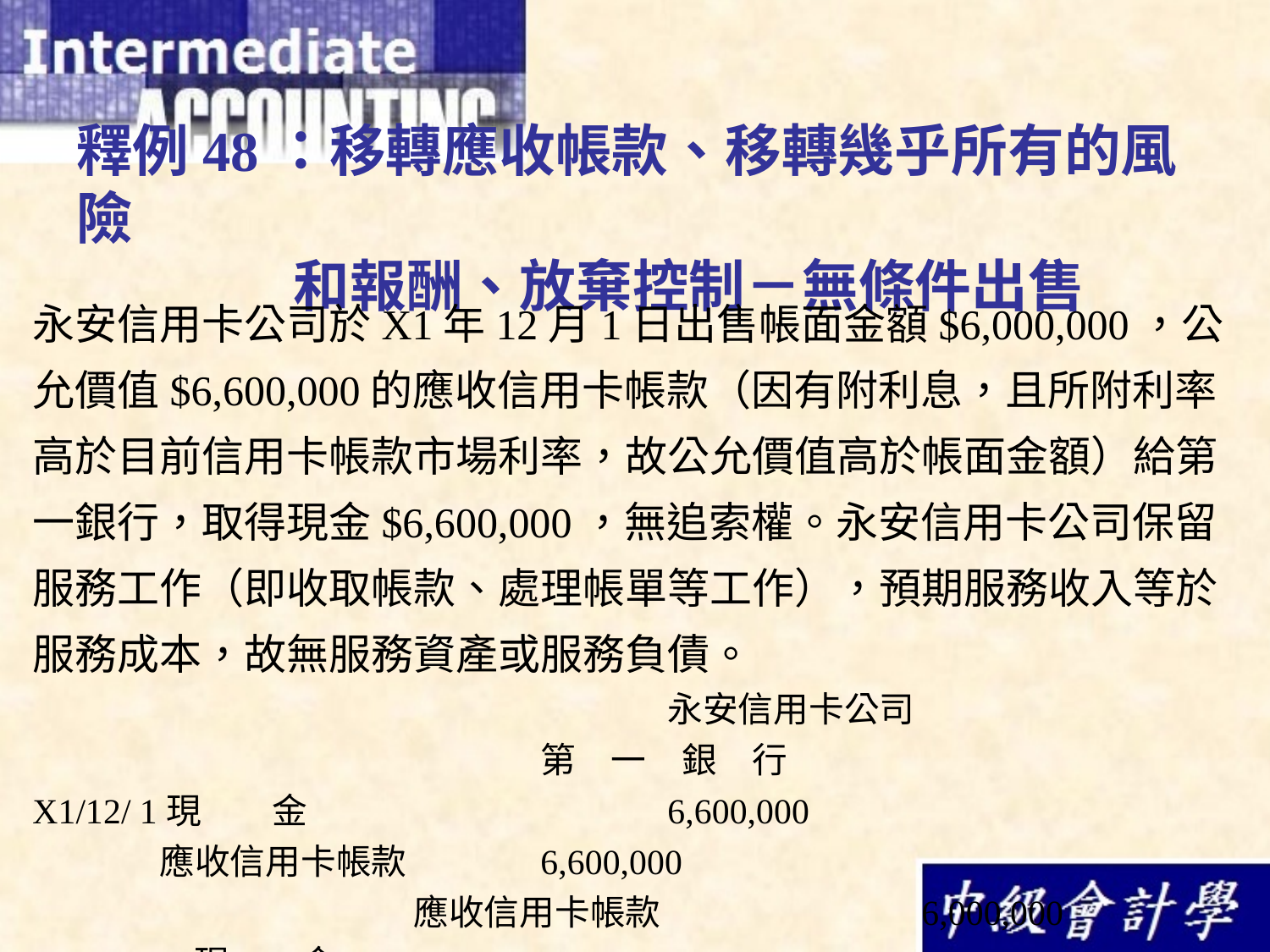

# 釋例48：移轉應收帳款、移轉幾乎所有的風險 和報酬、放棄控制－無條件出售
永安信用卡公司於X1年12月1日出售帳面金額$6,000,000，公允價值$6,600,000的應收信用卡帳款（因有附利息，且所附利率高於目前信用卡帳款市場利率，故公允價值高於帳面金額）給第一銀行，取得現金$6,600,000，無追索權。永安信用卡公司保留服務工作（即收取帳款、處理帳單等工作），預期服務收入等於服務成本，故無服務資產或服務負債。
					永安信用卡公司							第　一　銀　行
X1/12/ 1現　　金			6,600,000				應收信用卡帳款		6,600,000
	　　		應收信用卡帳款			6,000,000		   現　　金		       6,600,000
	　　		出售應收帳款利益		   600,000